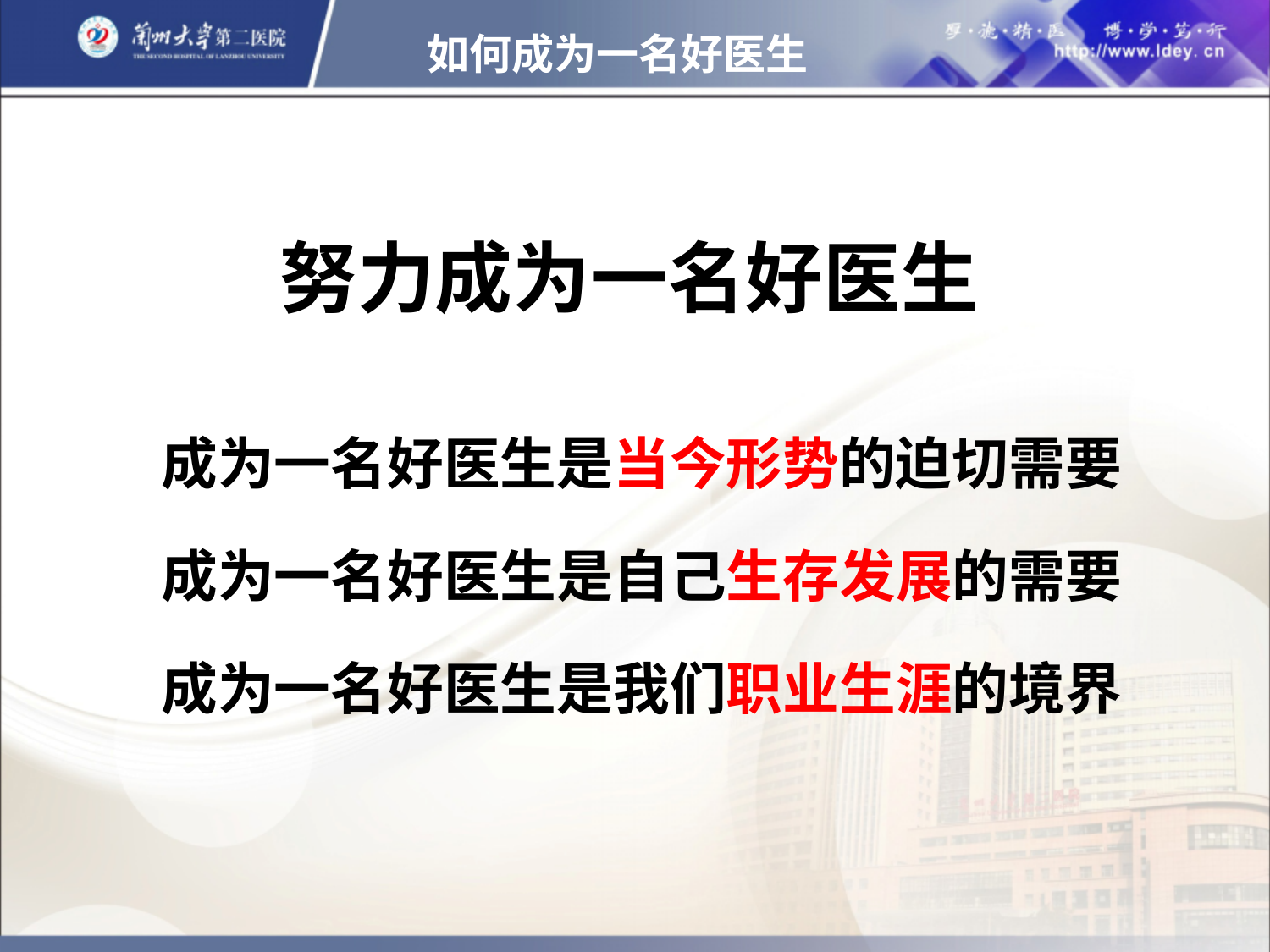

如何成为一名好医生
# 努力成为一名好医生
成为一名好医生是当今形势的迫切需要
成为一名好医生是自己生存发展的需要
成为一名好医生是我们职业生涯的境界